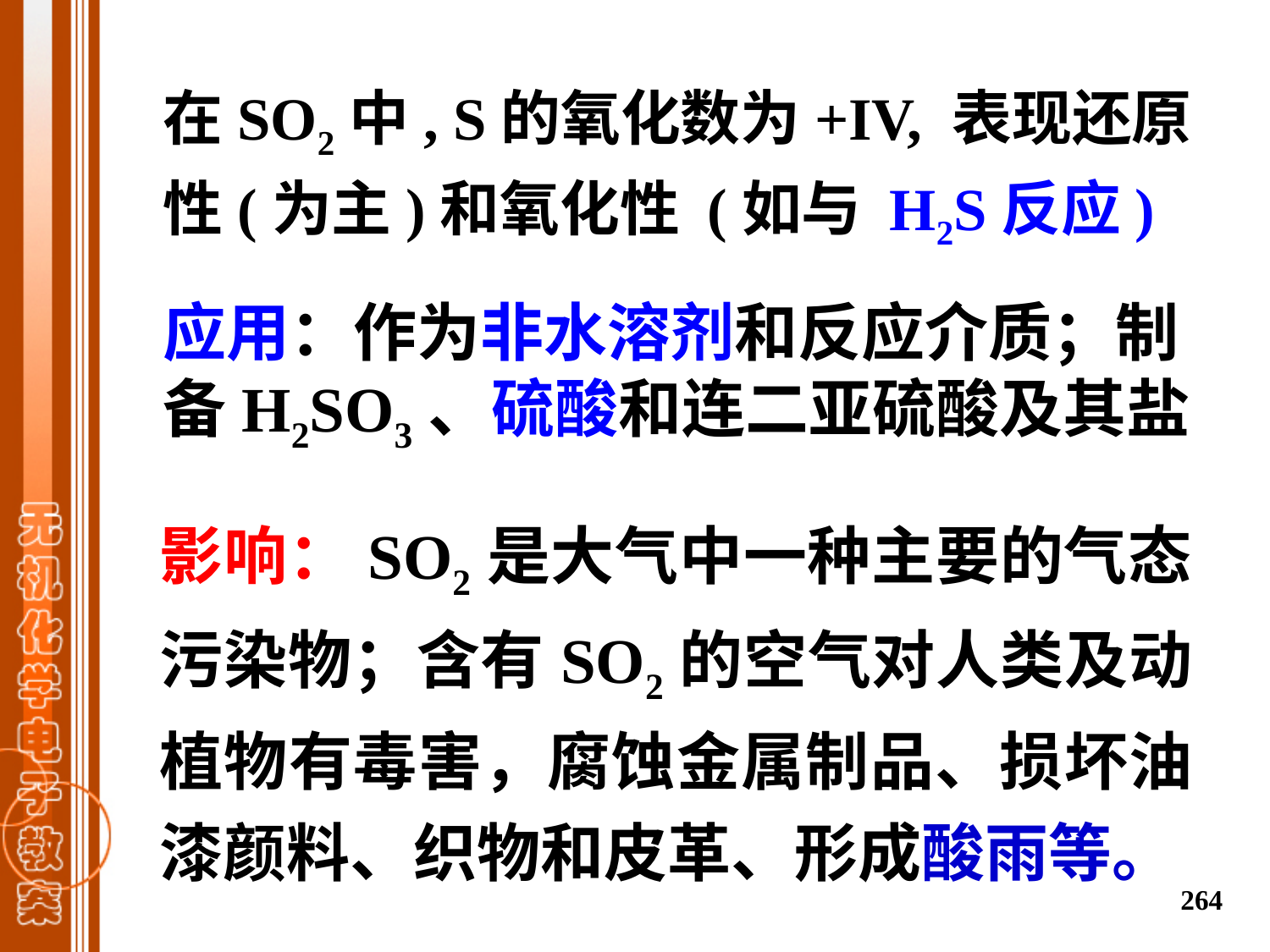

在SO2中, S的氧化数为+IV, 表现还原性(为主)和氧化性 (如与 H2S反应)
应用：作为非水溶剂和反应介质；制备H2SO3、硫酸和连二亚硫酸及其盐
影响：SO2是大气中一种主要的气态污染物；含有SO2的空气对人类及动植物有毒害，腐蚀金属制品、损坏油漆颜料、织物和皮革、形成酸雨等。
264